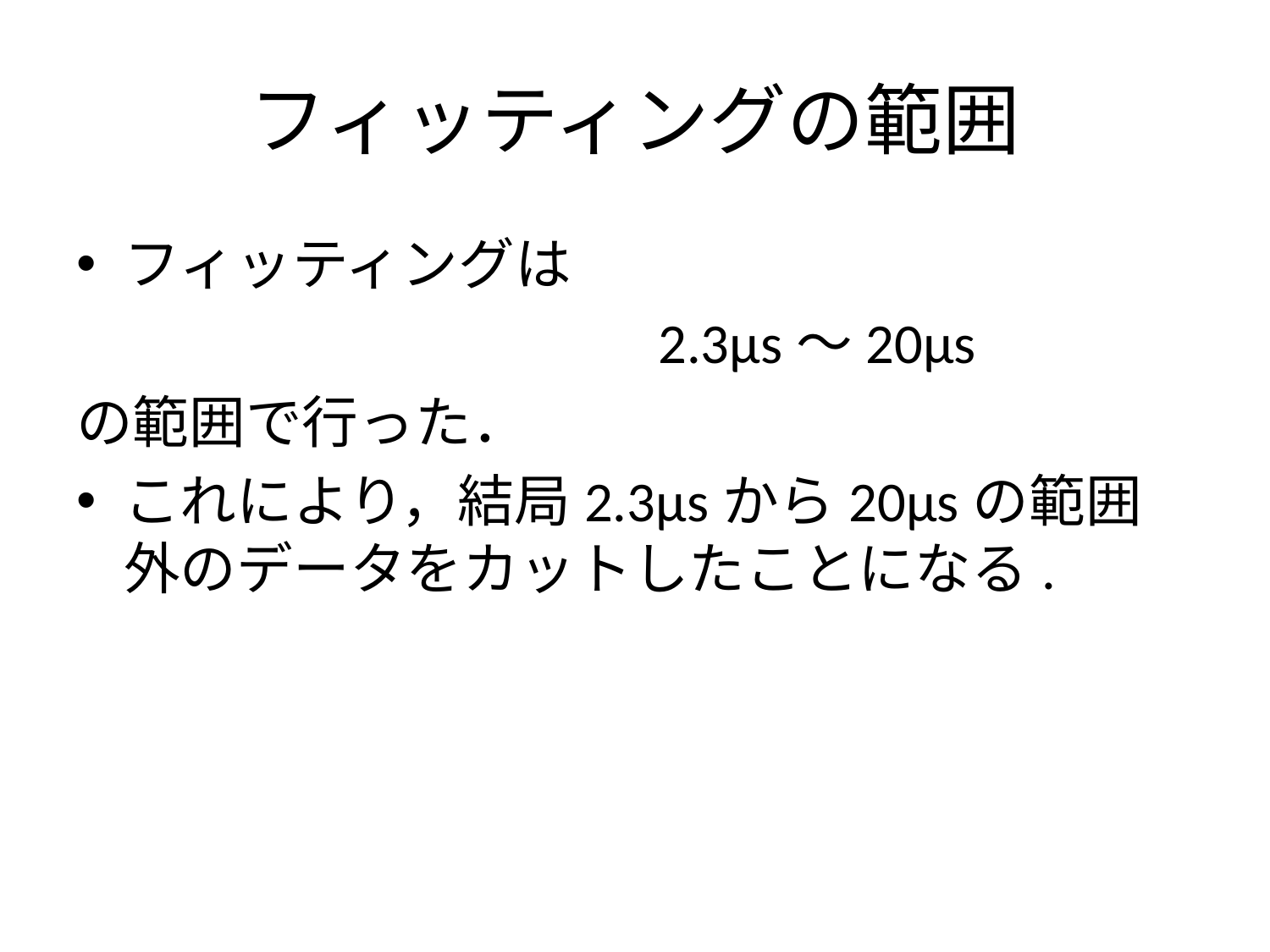

# フィッティングの範囲
フィッティングは
                　　　　　　 2.3μs～20μs
の範囲で行った．
これにより，結局2.3μsから20μsの範囲外のデータをカットしたことになる.